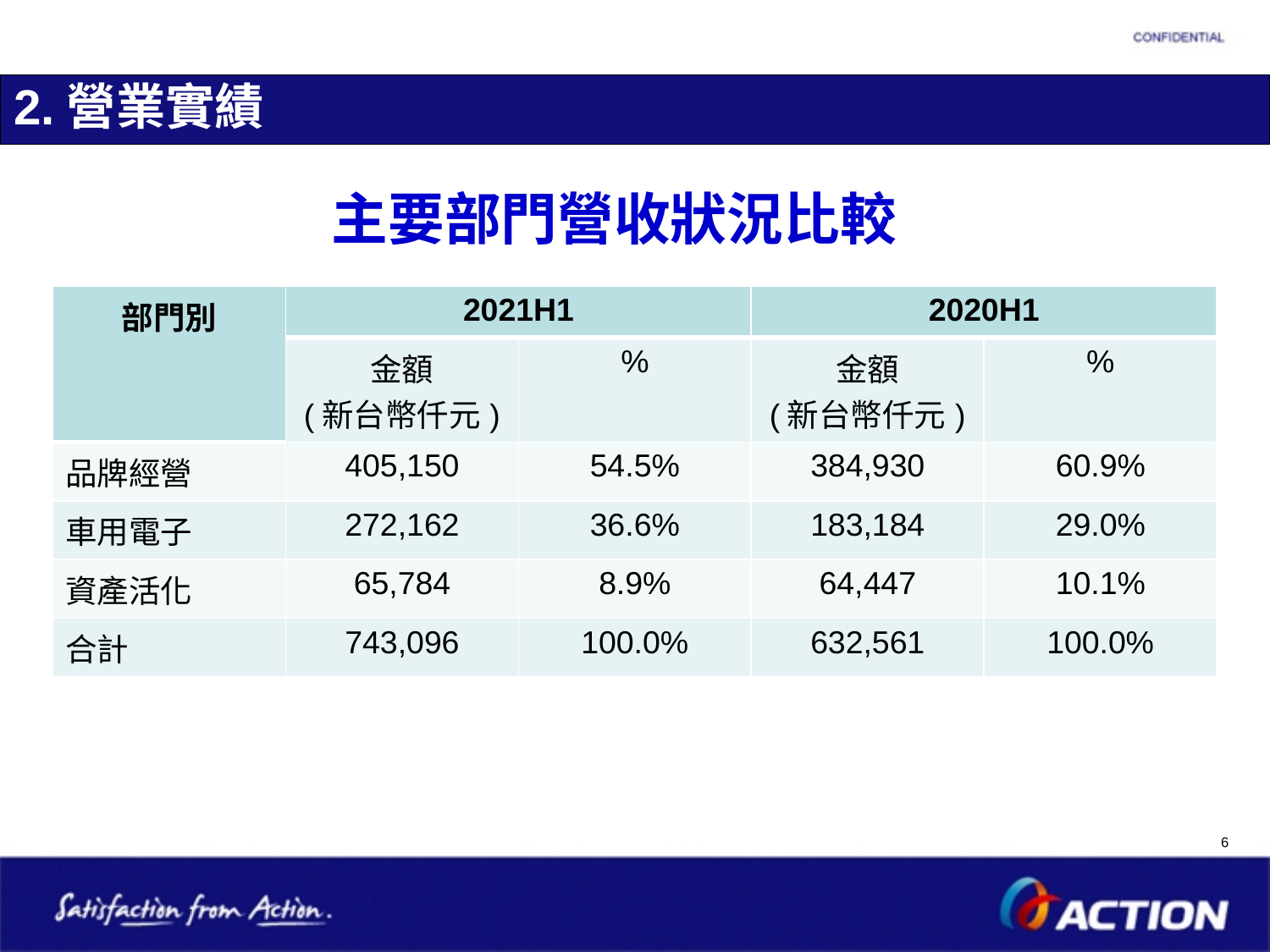

2.營業實績
# 主要部門營收狀況比較
| 部門別 | 2021H1 |  | 2020H1 |  |
| --- | --- | --- | --- | --- |
|  | 金額 (新台幣仟元) | % | 金額 (新台幣仟元) | % |
| 品牌經營 | 405,150 | 54.5% | 384,930 | 60.9% |
| 車用電子 | 272,162 | 36.6% | 183,184 | 29.0% |
| 資產活化 | 65,784 | 8.9% | 64,447 | 10.1% |
| 合計 | 743,096 | 100.0% | 632,561 | 100.0% |
6